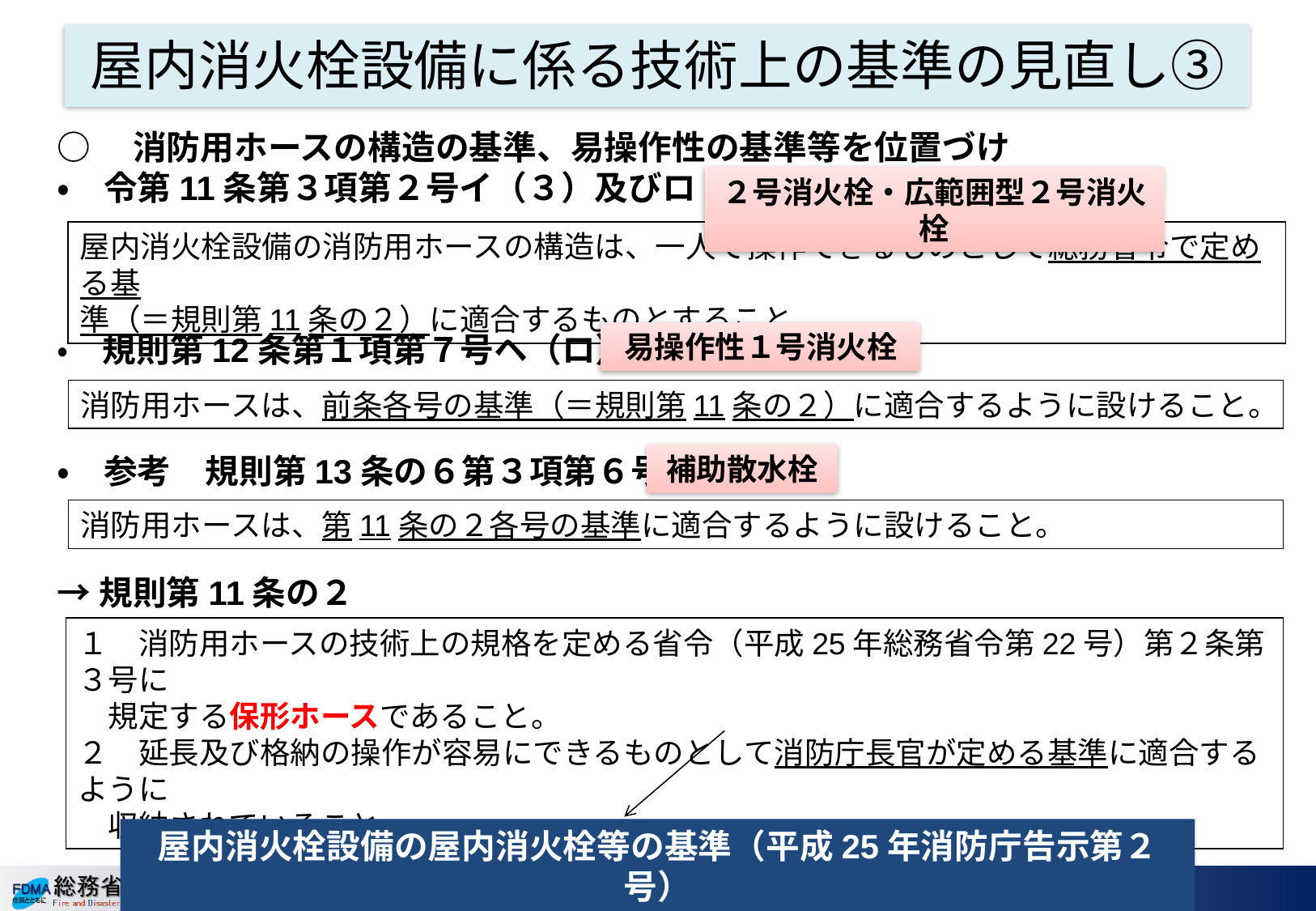

屋内消火栓設備に係る技術上の基準の見直し③
○　消防用ホースの構造の基準、易操作性の基準等を位置づけ
・　令第11条第３項第２号イ（３）及びロ（３）＝

・　規則第12条第１項第７号ヘ（ロ）＝

・　参考　規則第13条の６第３項第６号＝

→規則第11条の２

２号消火栓・広範囲型２号消火栓
屋内消火栓設備の消防用ホースの構造は、一人で操作できるものとして総務省令で定める基
準（＝規則第11条の２）に適合するものとすること。
易操作性１号消火栓
消防用ホースは、前条各号の基準（＝規則第11条の２）に適合するように設けること。
補助散水栓
消防用ホースは、第11条の２各号の基準に適合するように設けること。
１　消防用ホースの技術上の規格を定める省令（平成25年総務省令第22号）第２条第３号に
　規定する保形ホースであること。
２　延長及び格納の操作が容易にできるものとして消防庁長官が定める基準に適合するように
　収納されていること。
屋内消火栓設備の屋内消火栓等の基準（平成25年消防庁告示第２号）